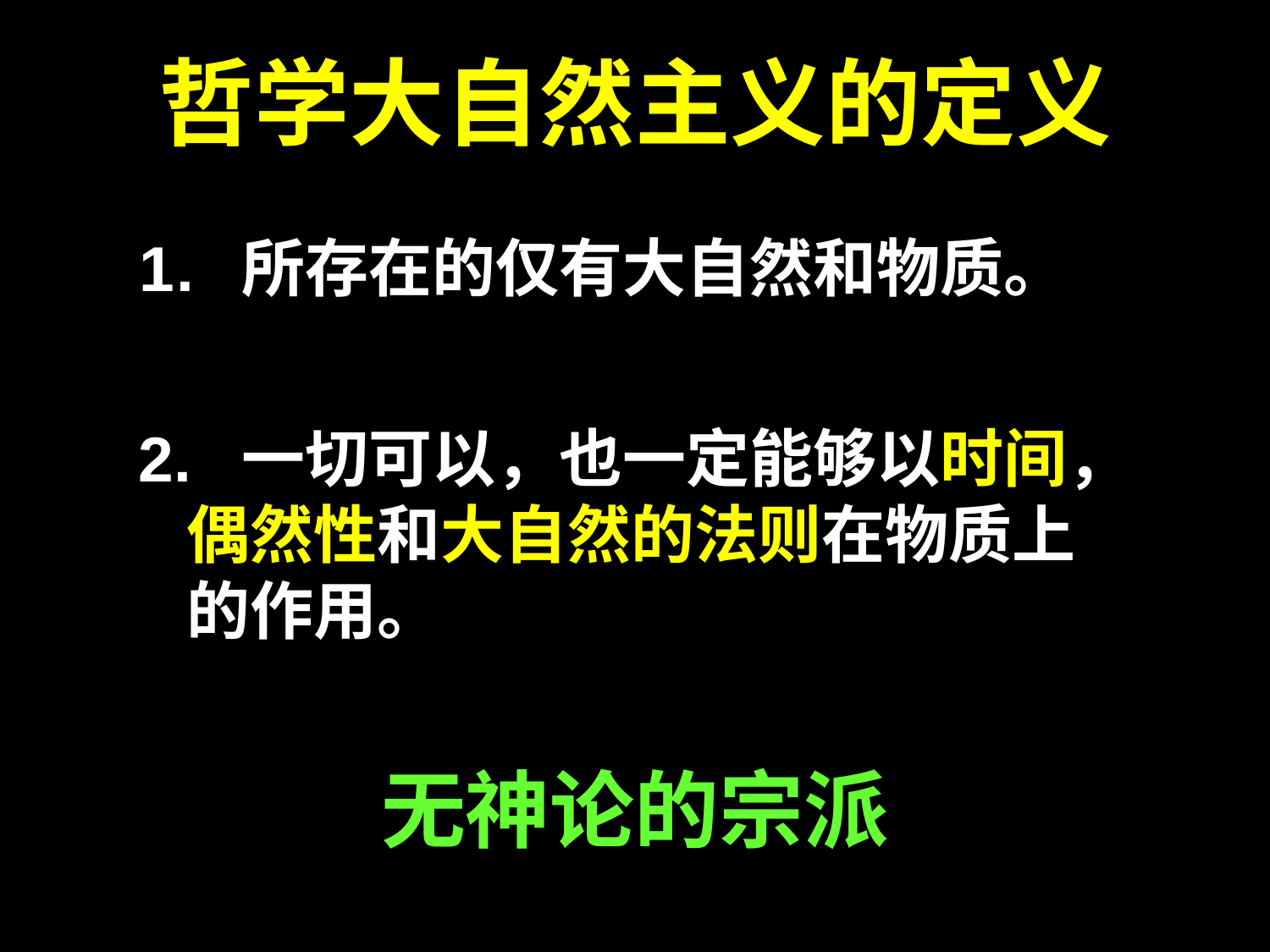

# 哲学大自然主义的定义
  所存在的仅有大自然和物质。
2.  一切可以，也一定能够以时间，偶然性和大自然的法则在物质上的作用。
无神论的宗派